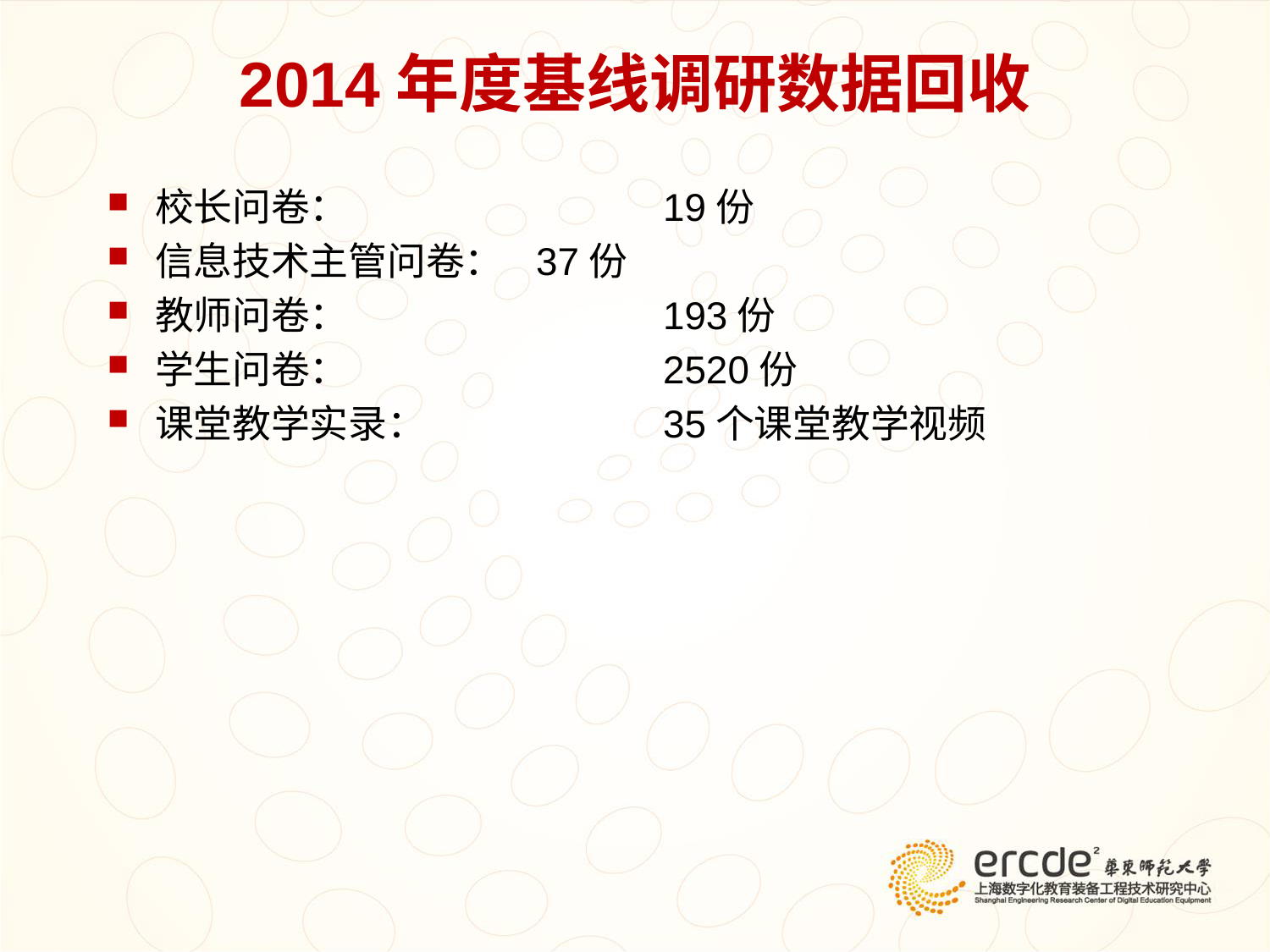

# 2014年度基线调研数据回收
校长问卷：			19份
信息技术主管问卷：	37份
教师问卷：			193份
学生问卷：			2520份
课堂教学实录：		35个课堂教学视频